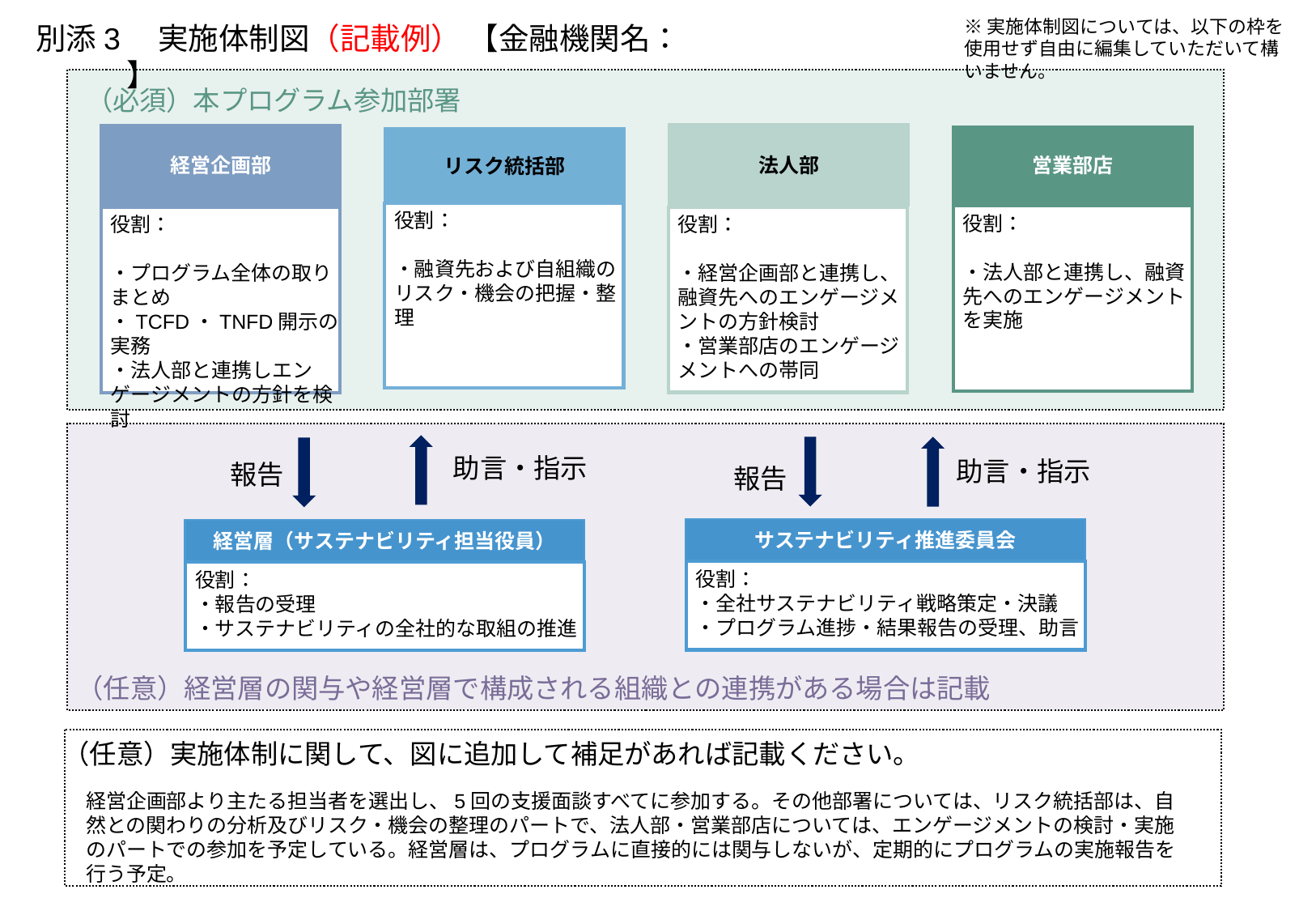

※実施体制図については、以下の枠を使用せず自由に編集していただいて構いません。
別添3　実施体制図（記載例） 【金融機関名：　　　　　　　　　　　　　　】

（必須）本プログラム参加部署
法人部
経営企画部
営業部店
リスク統括部
役割：

・融資先および自組織のリスク・機会の把握・整理

役割：

・法人部と連携し、融資先へのエンゲージメントを実施
役割：

・経営企画部と連携し、融資先へのエンゲージメントの方針検討
・営業部店のエンゲージメントへの帯同
役割：

・プログラム全体の取りまとめ
・TCFD・TNFD開示の実務
・法人部と連携しエンゲージメントの方針を検討

助言・指示
助言・指示
報告
報告
サステナビリティ推進委員会
経営層（サステナビリティ担当役員）
役割：
・全社サステナビリティ戦略策定・決議
・プログラム進捗・結果報告の受理、助言

役割：
・報告の受理
・サステナビリティの全社的な取組の推進

（任意）経営層の関与や経営層で構成される組織との連携がある場合は記載

（任意）実施体制に関して、図に追加して補足があれば記載ください。
経営企画部より主たる担当者を選出し、5回の支援面談すべてに参加する。その他部署については、リスク統括部は、自然との関わりの分析及びリスク・機会の整理のパートで、法人部・営業部店については、エンゲージメントの検討・実施のパートでの参加を予定している。経営層は、プログラムに直接的には関与しないが、定期的にプログラムの実施報告を行う予定。